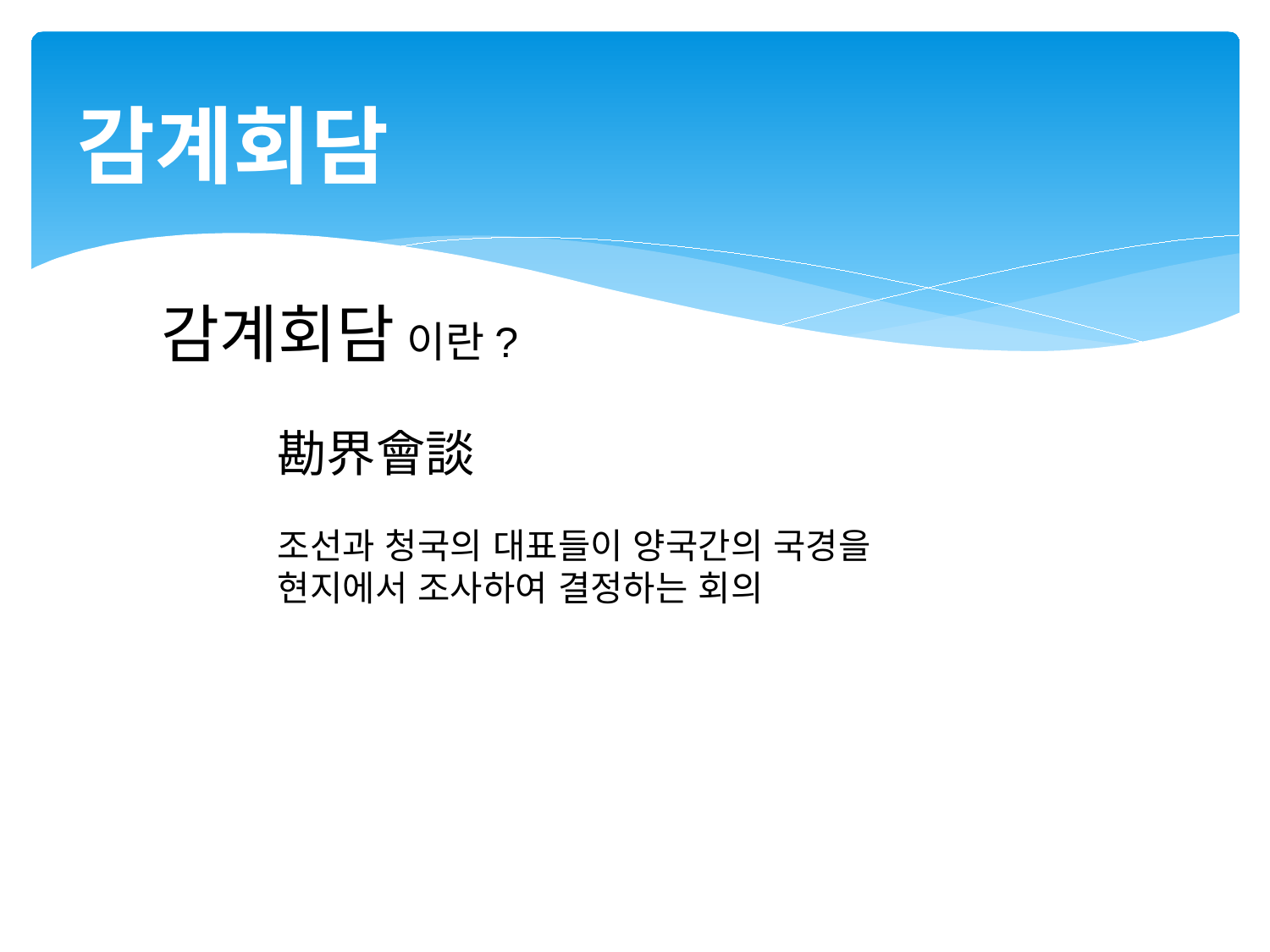

감계회담
감계회담 이란?
勘界會談

조선과 청국의 대표들이 양국간의 국경을
현지에서 조사하여 결정하는 회의